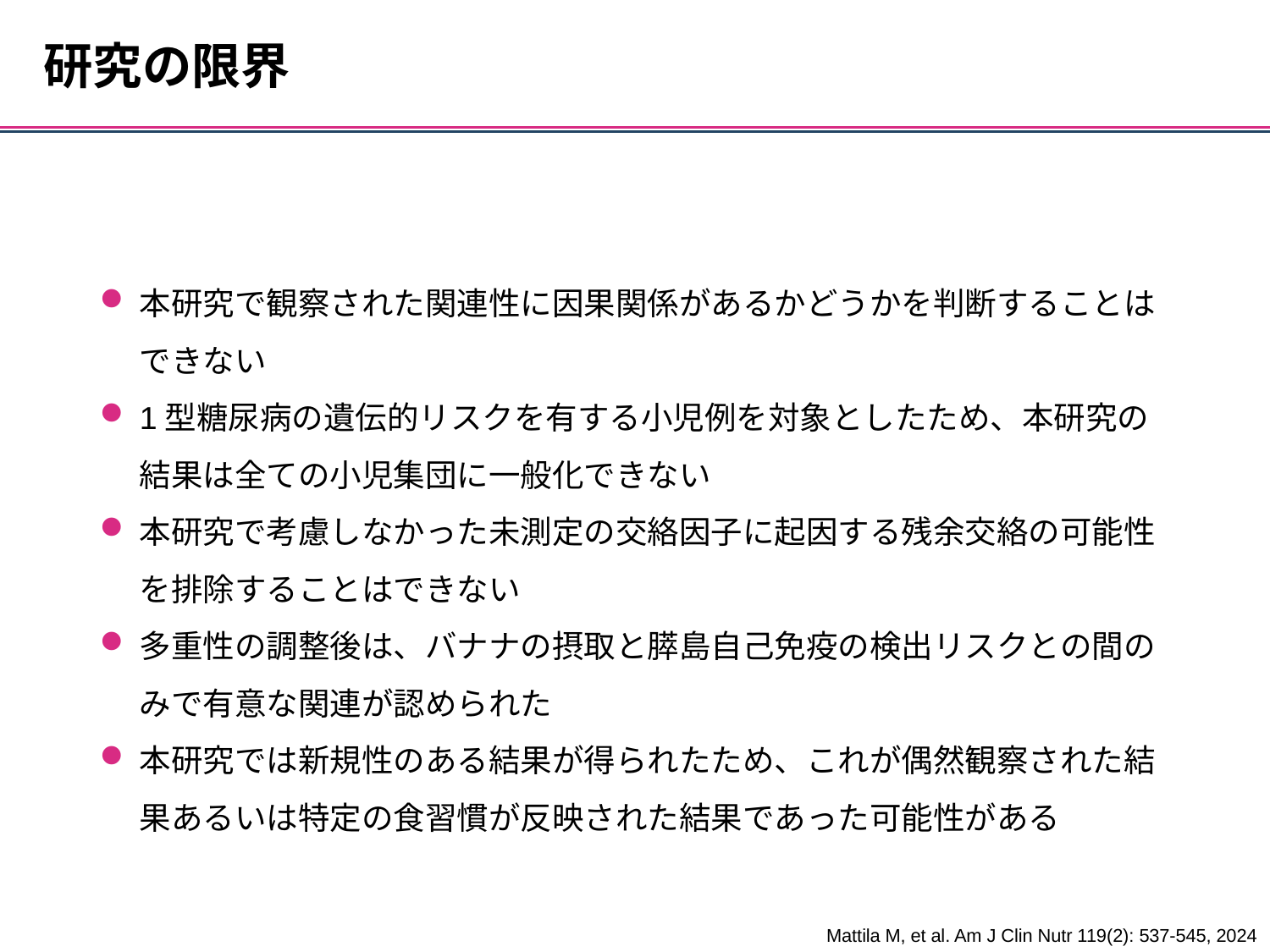

研究の限界
本研究で観察された関連性に因果関係があるかどうかを判断することはできない
1型糖尿病の遺伝的リスクを有する小児例を対象としたため、本研究の結果は全ての小児集団に一般化できない
本研究で考慮しなかった未測定の交絡因子に起因する残余交絡の可能性を排除することはできない
多重性の調整後は、バナナの摂取と膵島自己免疫の検出リスクとの間のみで有意な関連が認められた
本研究では新規性のある結果が得られたため、これが偶然観察された結果あるいは特定の食習慣が反映された結果であった可能性がある
Mattila M, et al. Am J Clin Nutr 119(2): 537-545, 2024